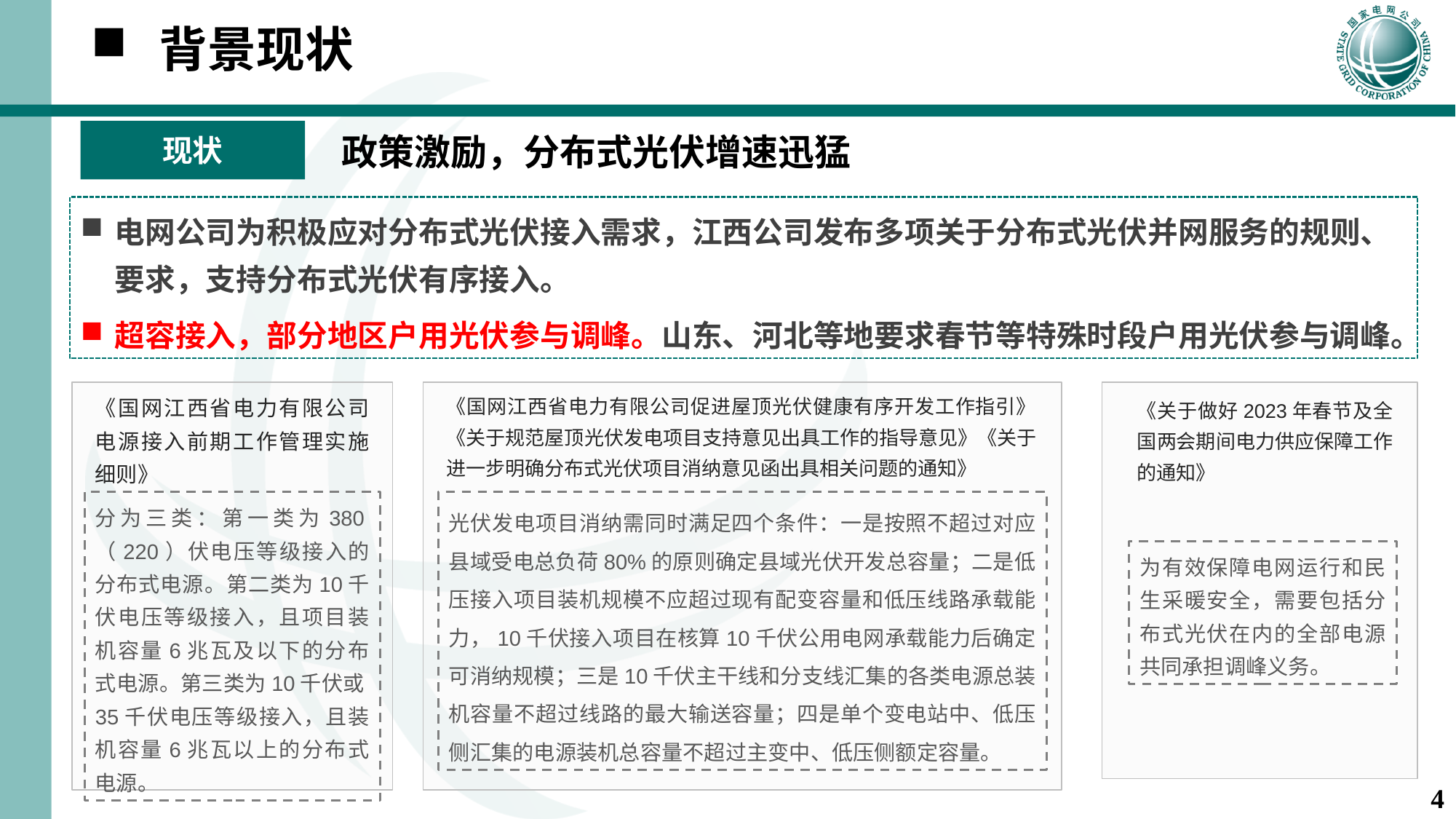

背景现状
现状
政策激励，分布式光伏增速迅猛
电网公司为积极应对分布式光伏接入需求，江西公司发布多项关于分布式光伏并网服务的规则、要求，支持分布式光伏有序接入。
超容接入，部分地区户用光伏参与调峰。山东、河北等地要求春节等特殊时段户用光伏参与调峰。

《国网江西省电力有限公司电源接入前期工作管理实施细则》

《国网江西省电力有限公司促进屋顶光伏健康有序开发工作指引》《关于规范屋顶光伏发电项目支持意见出具工作的指导意见》《关于进一步明确分布式光伏项目消纳意见函出具相关问题的通知》

《关于做好2023年春节及全国两会期间电力供应保障工作的通知》
分为三类：第一类为380（220）伏电压等级接入的分布式电源。第二类为10千伏电压等级接入，且项目装机容量6兆瓦及以下的分布式电源。第三类为10千伏或35千伏电压等级接入，且装机容量6兆瓦以上的分布式电源。
光伏发电项目消纳需同时满足四个条件：一是按照不超过对应县域受电总负荷80%的原则确定县域光伏开发总容量；二是低压接入项目装机规模不应超过现有配变容量和低压线路承载能力，10千伏接入项目在核算10千伏公用电网承载能力后确定可消纳规模；三是10千伏主干线和分支线汇集的各类电源总装机容量不超过线路的最大输送容量；四是单个变电站中、低压侧汇集的电源装机总容量不超过主变中、低压侧额定容量。
为有效保障电网运行和民生采暖安全，需要包括分布式光伏在内的全部电源共同承担调峰义务。
4